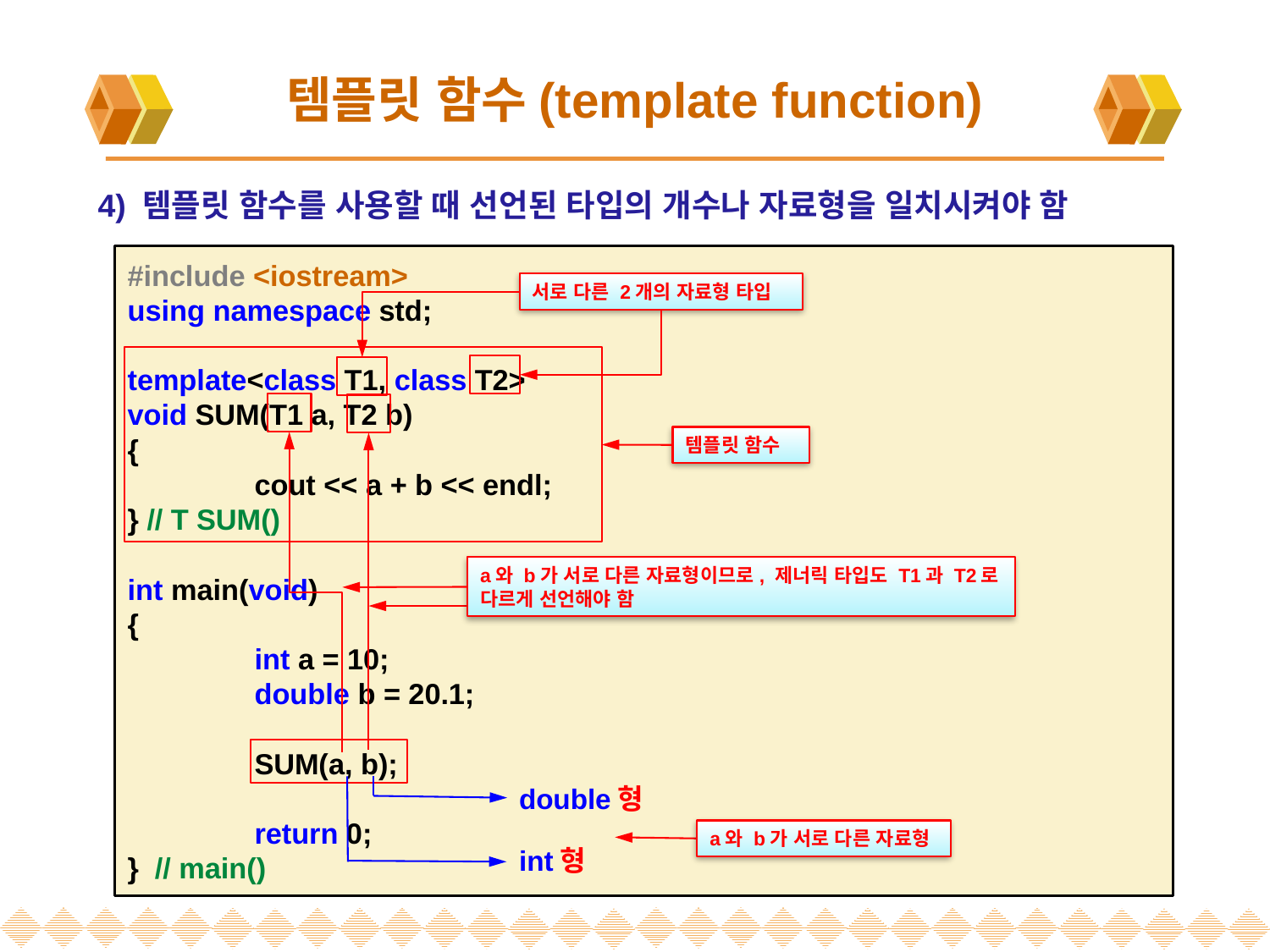

# 템플릿 함수(template function)
    4) 템플릿 함수를 사용할 때 선언된 타입의 개수나 자료형을 일치시켜야 함

#include <iostream>
using namespace std;

template<class T1, class T2>
void SUM(T1 a, T2 b)
{
	cout << a + b << endl;
} // T SUM()

int main(void)
{
	int a = 10;
	double b = 20.1;

	SUM(a, b);

	return 0;
}  // main()
서로 다른 2개의 자료형 타입

템플릿 함수
a와 b가 서로 다른 자료형이므로, 제너릭 타입도 T1과 T2로
다르게 선언해야 함

double형
a와 b가 서로 다른 자료형
int형